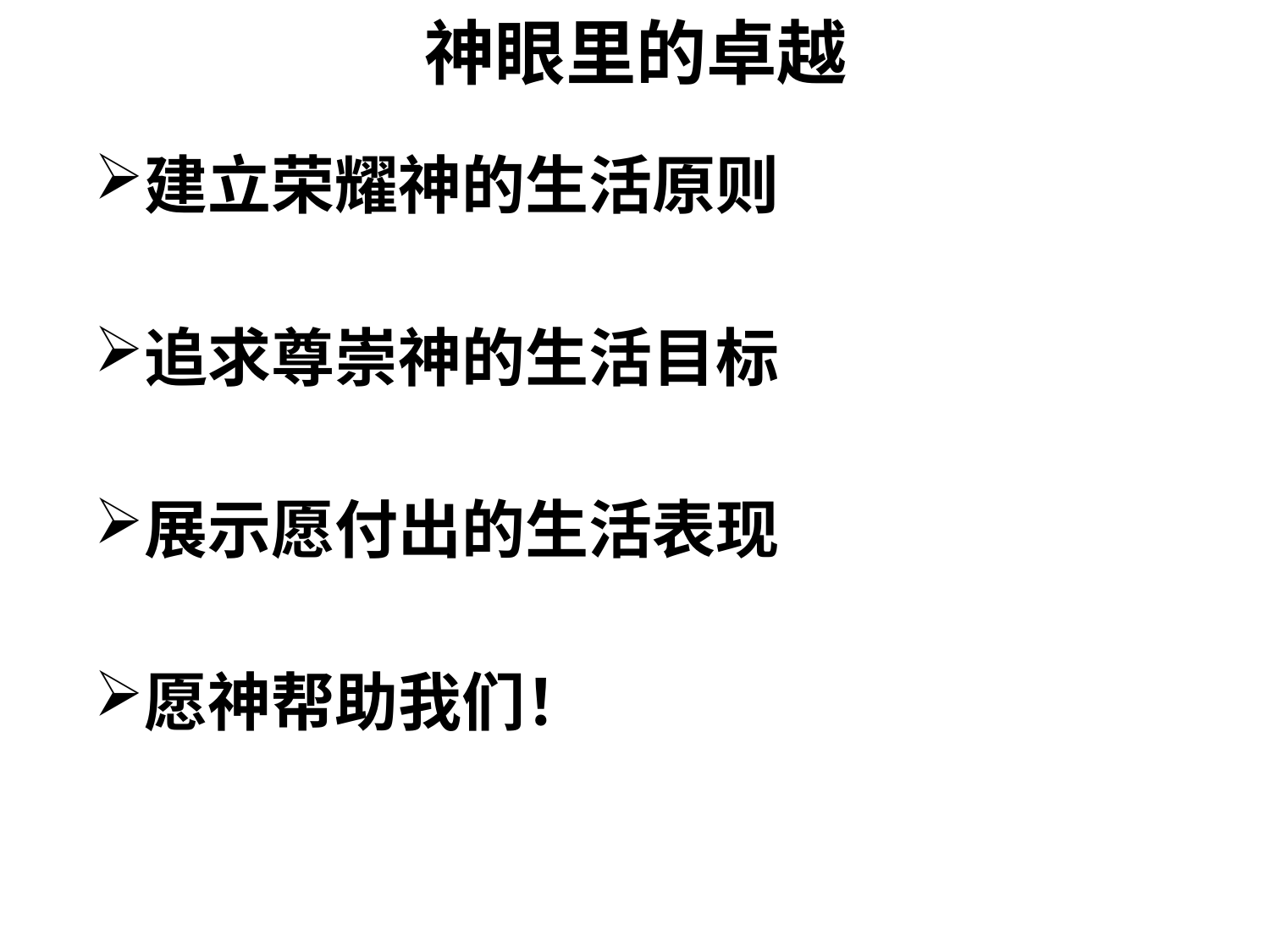

# 神眼里的卓越
建立荣耀神的生活原则

追求尊崇神的生活目标

展示愿付出的生活表现

愿神帮助我们！